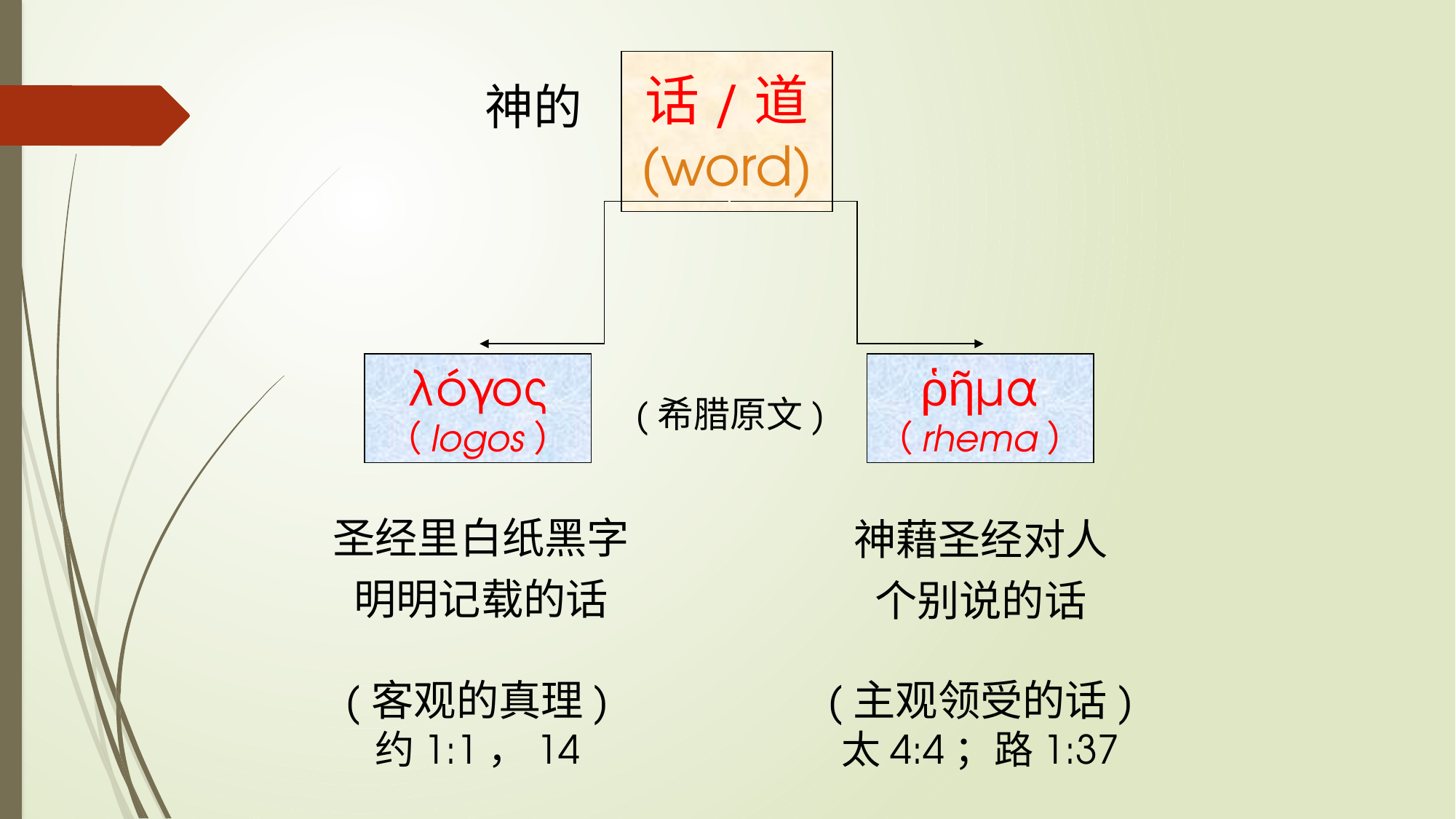

话/道
(word)
神的
λόγος
（logos）
ῥῆμα
（rhema）
(希腊原文)
圣经里白纸黑字
明明记载的话
神藉圣经对人
个别说的话
(客观的真理)
约1:1，14
(主观领受的话)
太4:4；路1:37